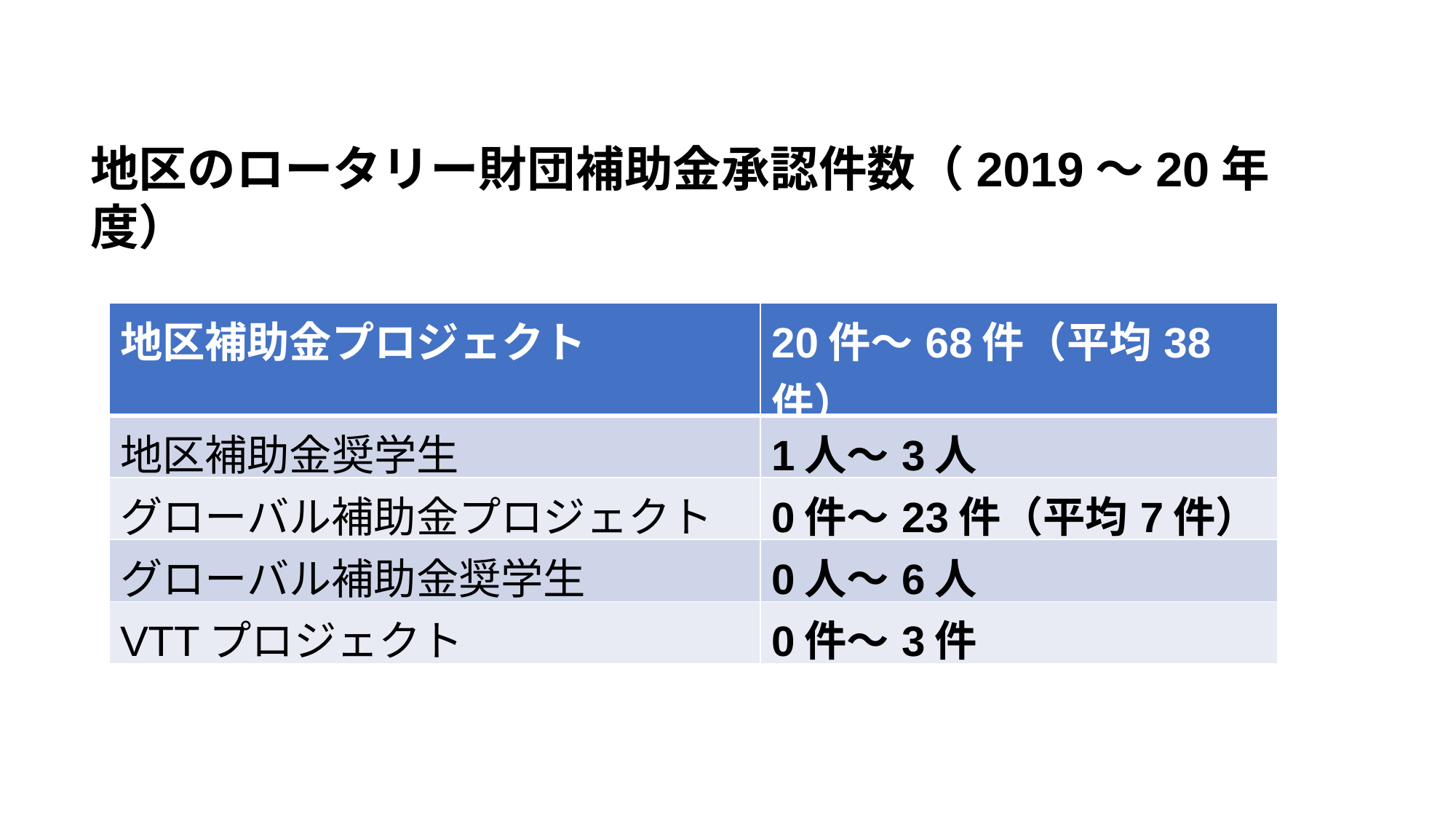

地区のロータリー財団補助金承認件数（2019～20年度）
| 地区補助金プロジェクト | 20件～68件（平均38件） |
| --- | --- |
| 地区補助金奨学生 | 1人～3人 |
| グローバル補助金プロジェクト | 0件～23件（平均7件） |
| グローバル補助金奨学生 | 0人～6人 |
| VTTプロジェクト | 0件～3件 |